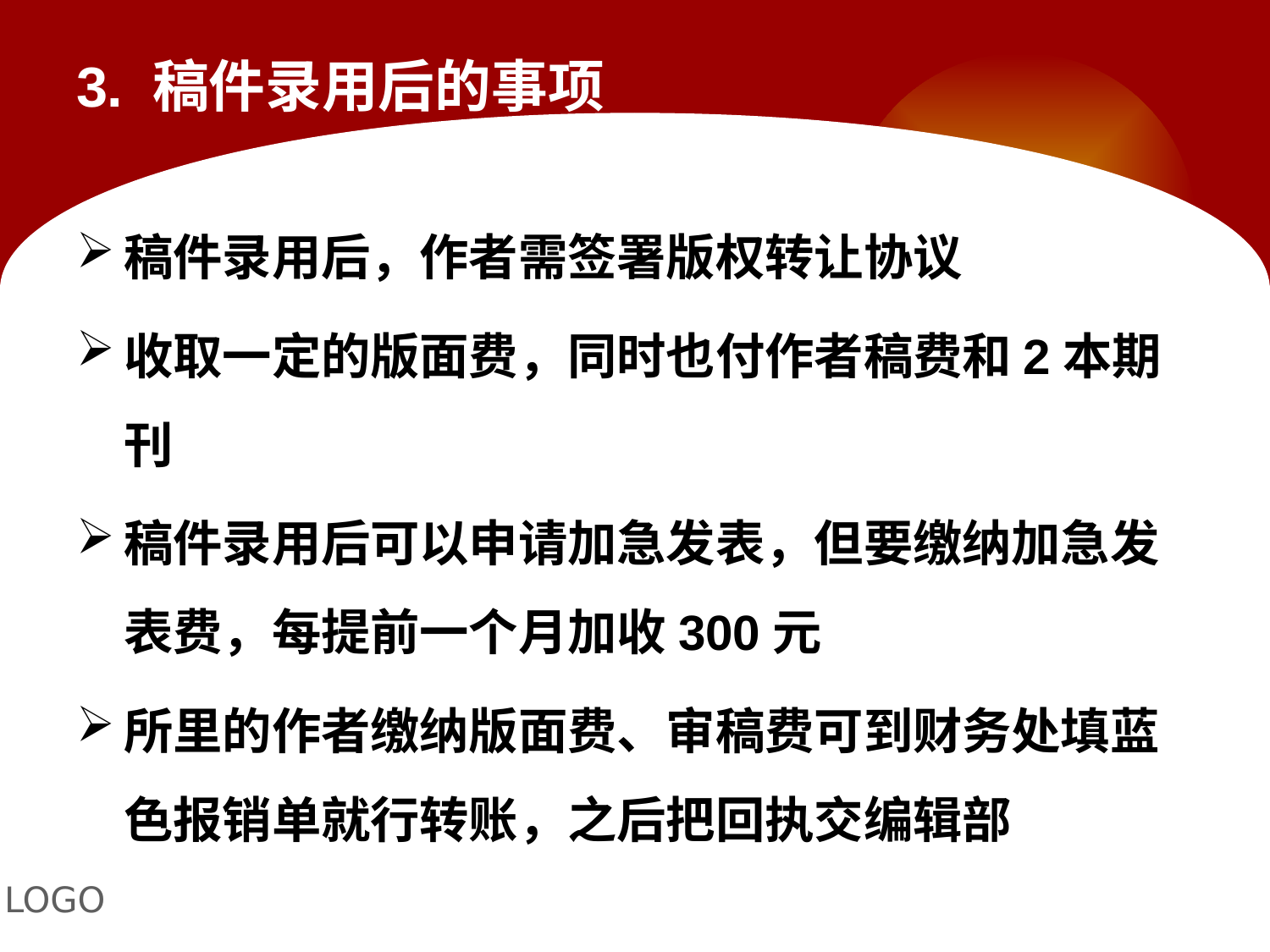

# 3. 稿件录用后的事项
稿件录用后，作者需签署版权转让协议
收取一定的版面费，同时也付作者稿费和2本期刊
稿件录用后可以申请加急发表，但要缴纳加急发表费，每提前一个月加收300元
所里的作者缴纳版面费、审稿费可到财务处填蓝色报销单就行转账，之后把回执交编辑部
LOGO
Your site here